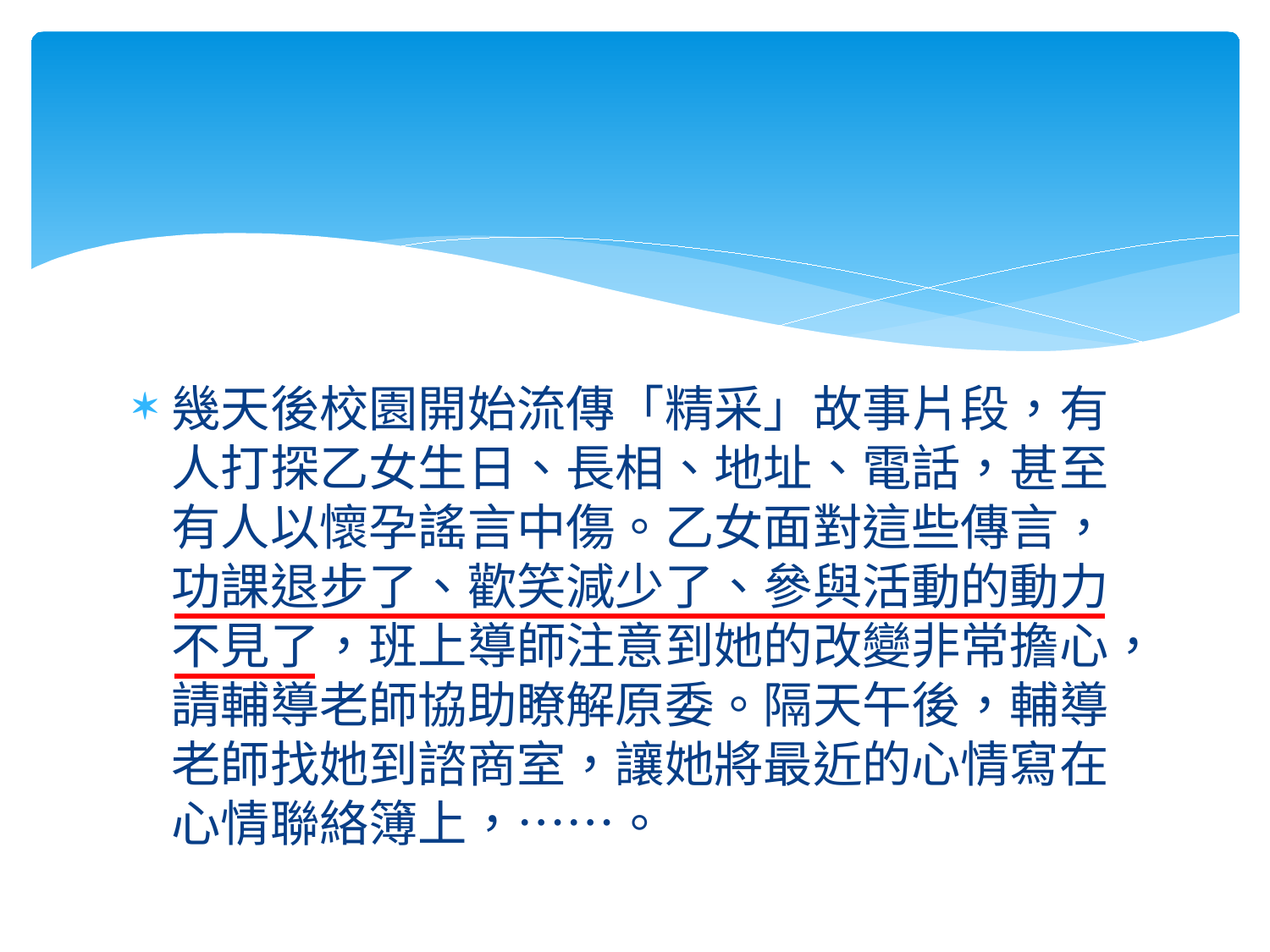

#
幾天後校園開始流傳「精采」故事片段，有人打探乙女生日、長相、地址、電話，甚至有人以懷孕謠言中傷。乙女面對這些傳言，功課退步了、歡笑減少了、參與活動的動力不見了，班上導師注意到她的改變非常擔心，請輔導老師協助瞭解原委。隔天午後，輔導老師找她到諮商室，讓她將最近的心情寫在心情聯絡簿上，……。